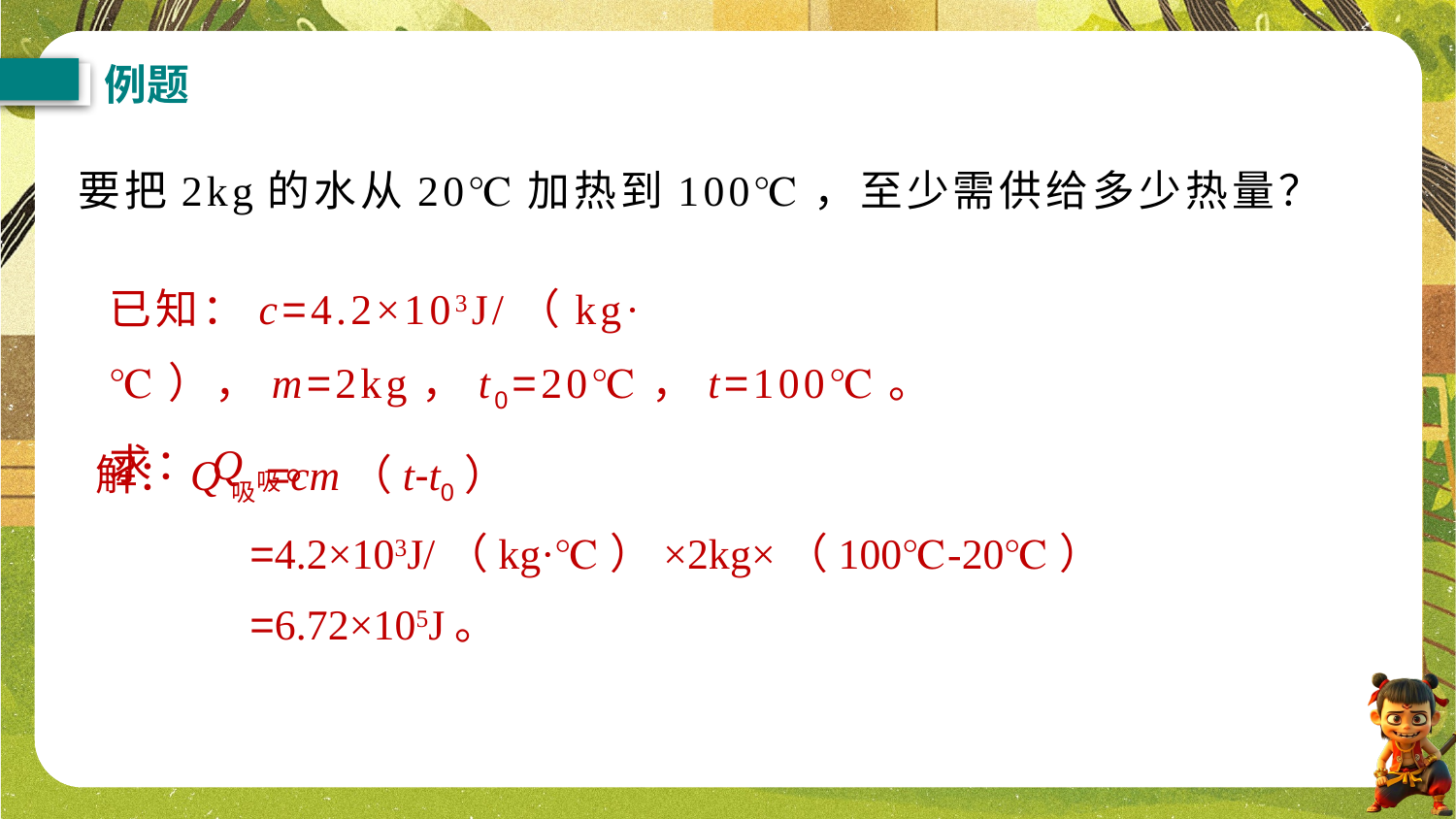

例题

要把2kg的水从20℃加热到100℃，至少需供给多少热量？
已知：c=4.2×103J/（kg·℃），m=2kg，t0=20℃，t=100℃。
求：Q吸。
解：Q吸=cm（t-t0）
             =4.2×103J/（kg·℃）×2kg×（100℃-20℃）
             =6.72×105J。